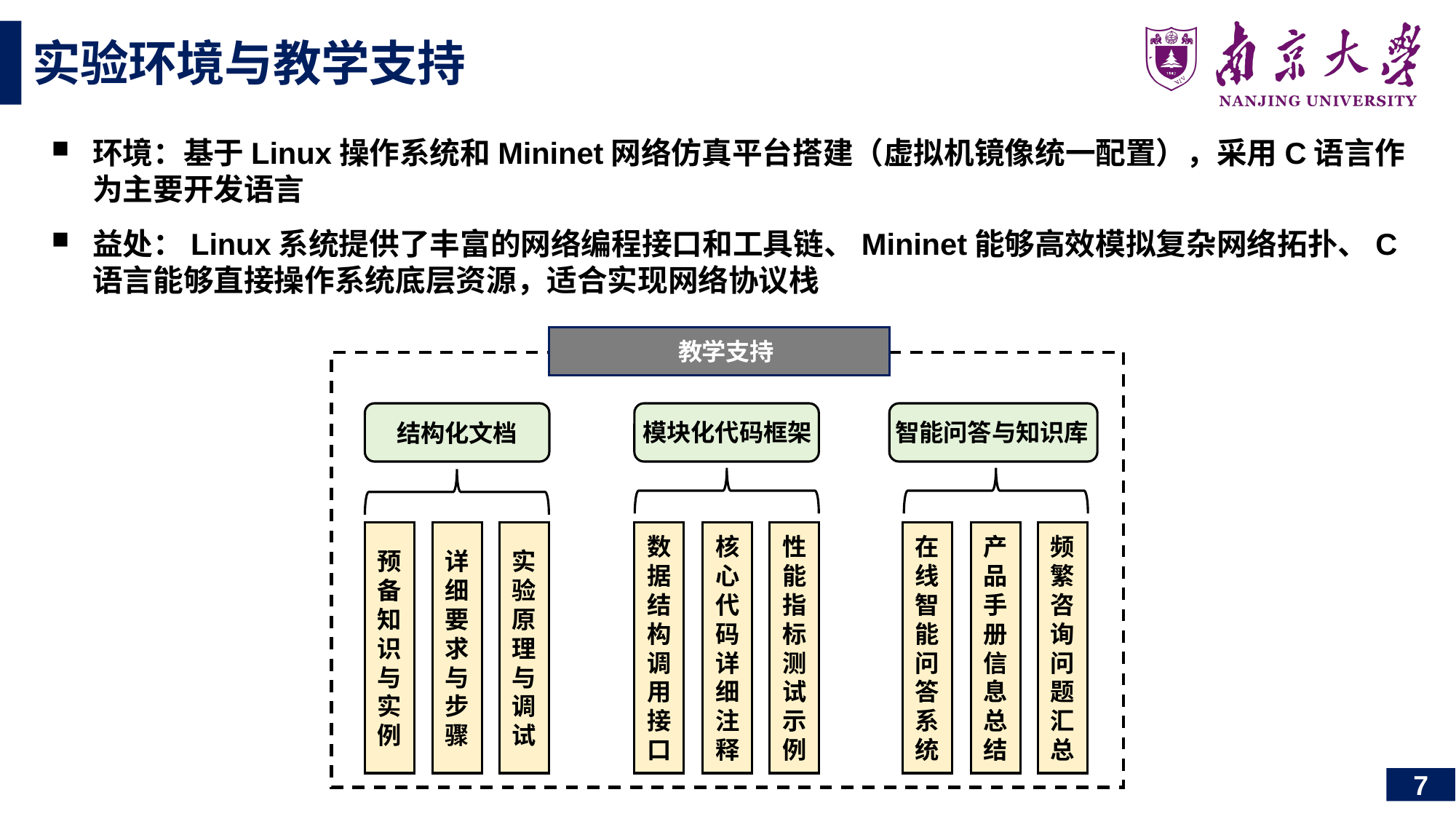

实验环境与教学支持
环境：基于Linux操作系统和Mininet网络仿真平台搭建（虚拟机镜像统一配置），采用C语言作为主要开发语言
益处：Linux系统提供了丰富的网络编程接口和工具链、Mininet能够高效模拟复杂网络拓扑、C语言能够直接操作系统底层资源，适合实现网络协议栈
教学支持

结构化文档

模块化代码框架
智能问答与知识库
预备知识与实例
详细要求与步骤
实验原理与调试
数据结构调用接口
核心代码详细注释
性能指标测试示例
在线智能问答系统
产品手册信息总结
频繁咨询问题汇总